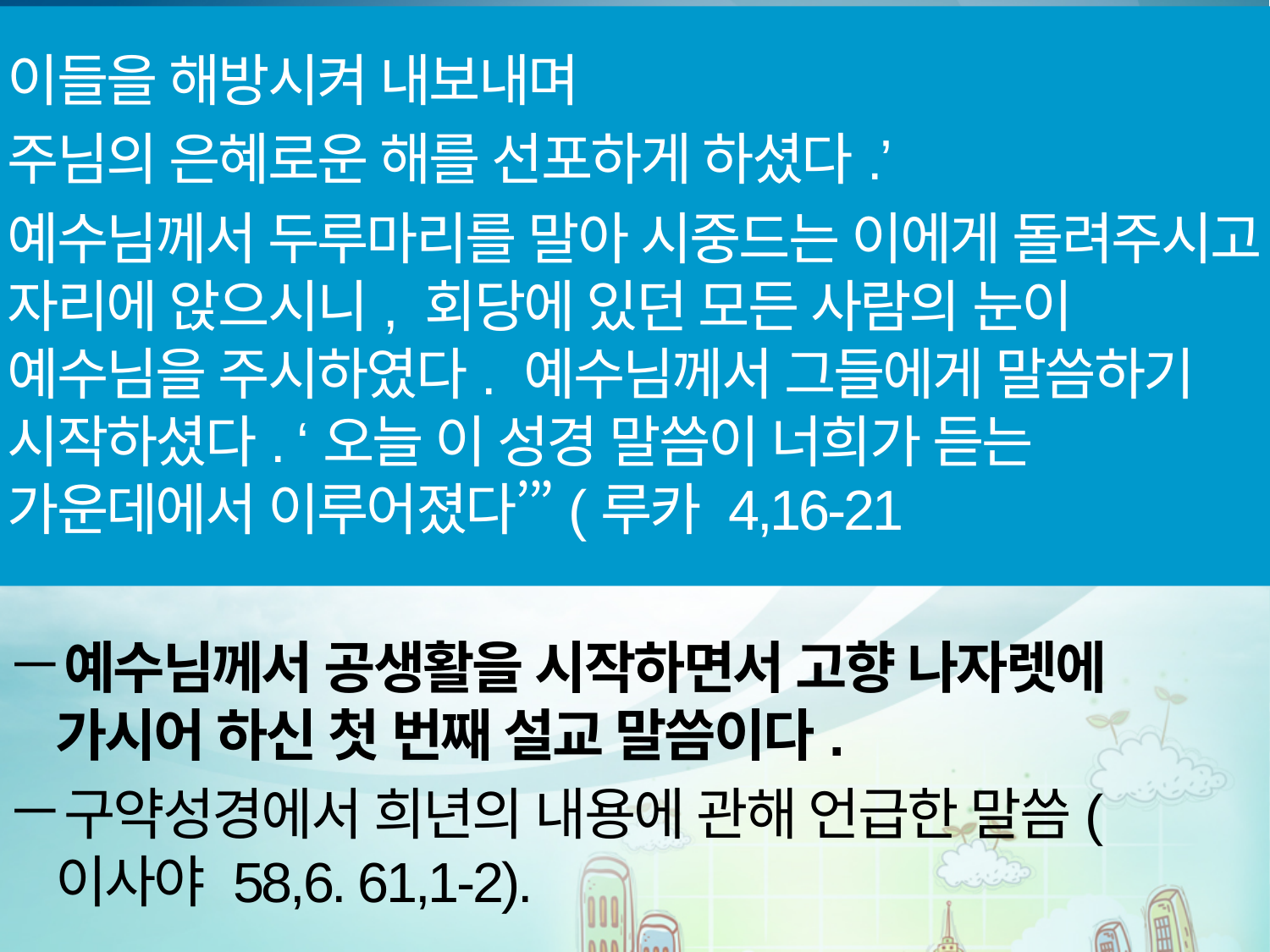

이들을 해방시켜 내보내며
주님의 은혜로운 해를 선포하게 하셨다.’
예수님께서 두루마리를 말아 시중드는 이에게 돌려주시고 자리에 앉으시니, 회당에 있던 모든 사람의 눈이 예수님을 주시하였다. 예수님께서 그들에게 말씀하기 시작하셨다. ‘오늘 이 성경 말씀이 너희가 듣는 가운데에서 이루어졌다’”(루카 4,16-21

예수님께서 공생활을 시작하면서 고향 나자렛에 가시어 하신 첫 번째 설교 말씀이다.
구약성경에서 희년의 내용에 관해 언급한 말씀(이사야 58,6. 61,1-2).